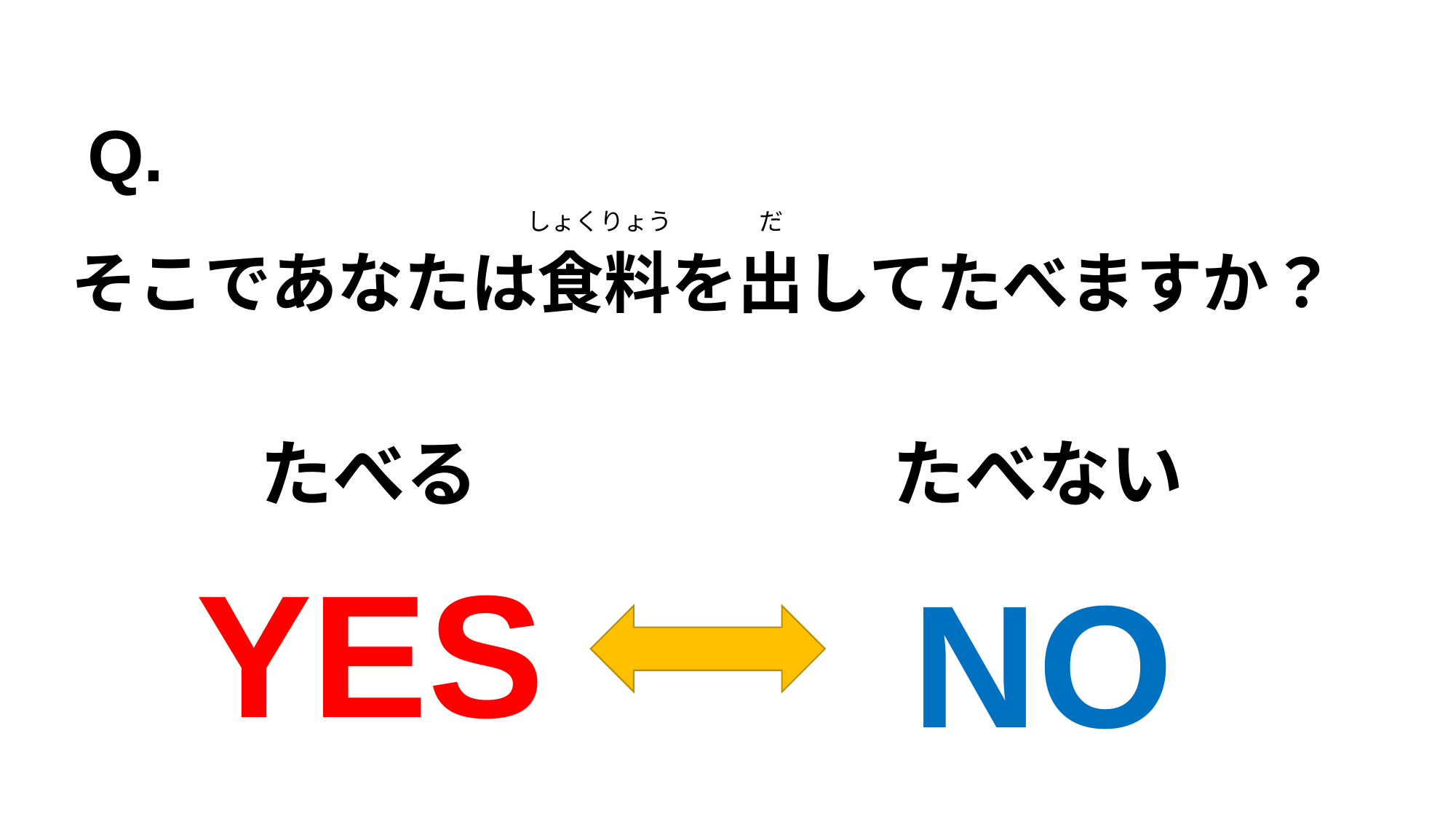

Q.
しょくりょう
だ
　そこであなたは食料を出してたべますか？
たべる
たべない
YES
NO